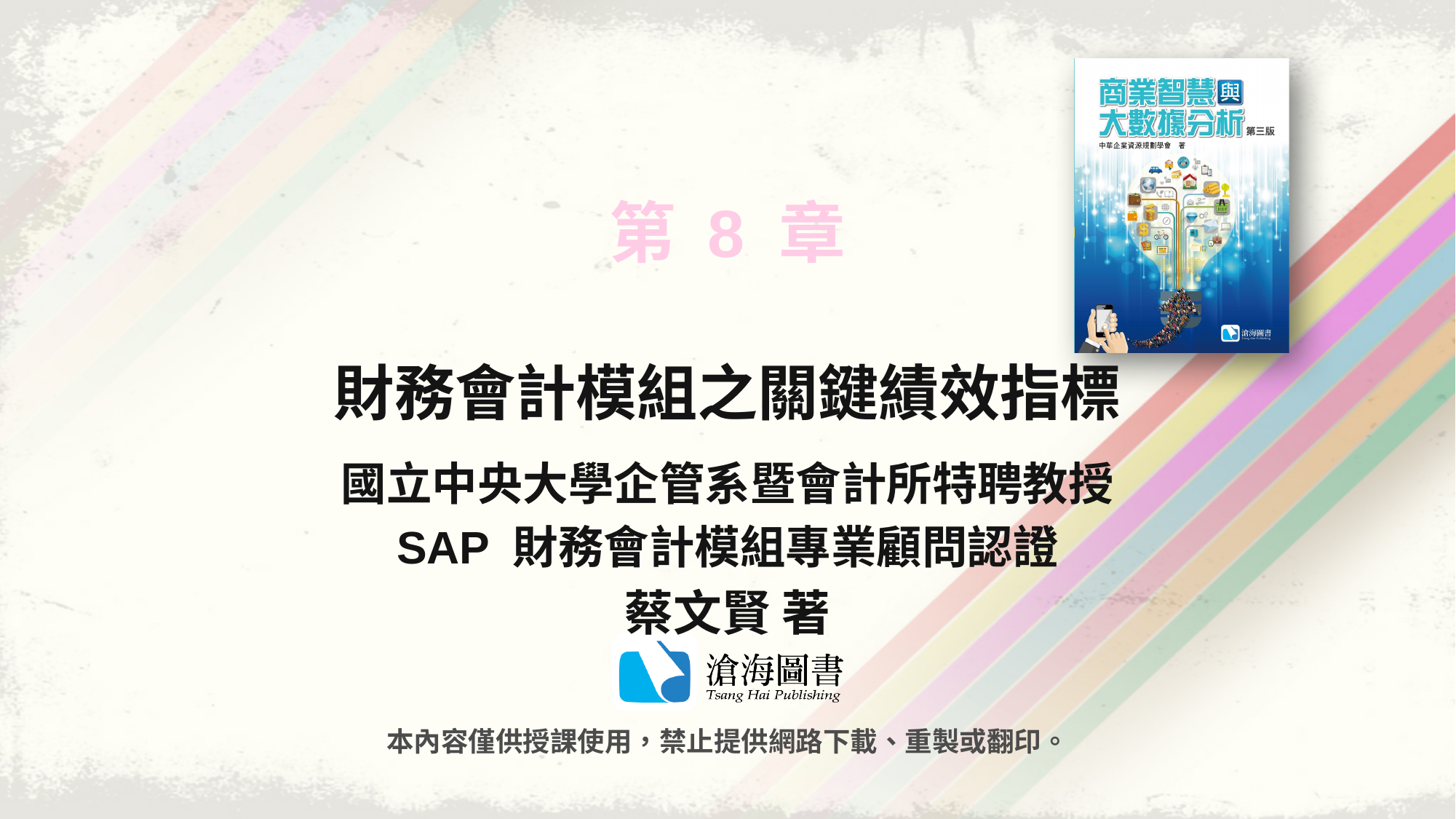

# 第 8 章
財務會計模組之關鍵績效指標
國立中央大學企管系暨會計所特聘教授
SAP 財務會計模組專業顧問認證
蔡文賢 著